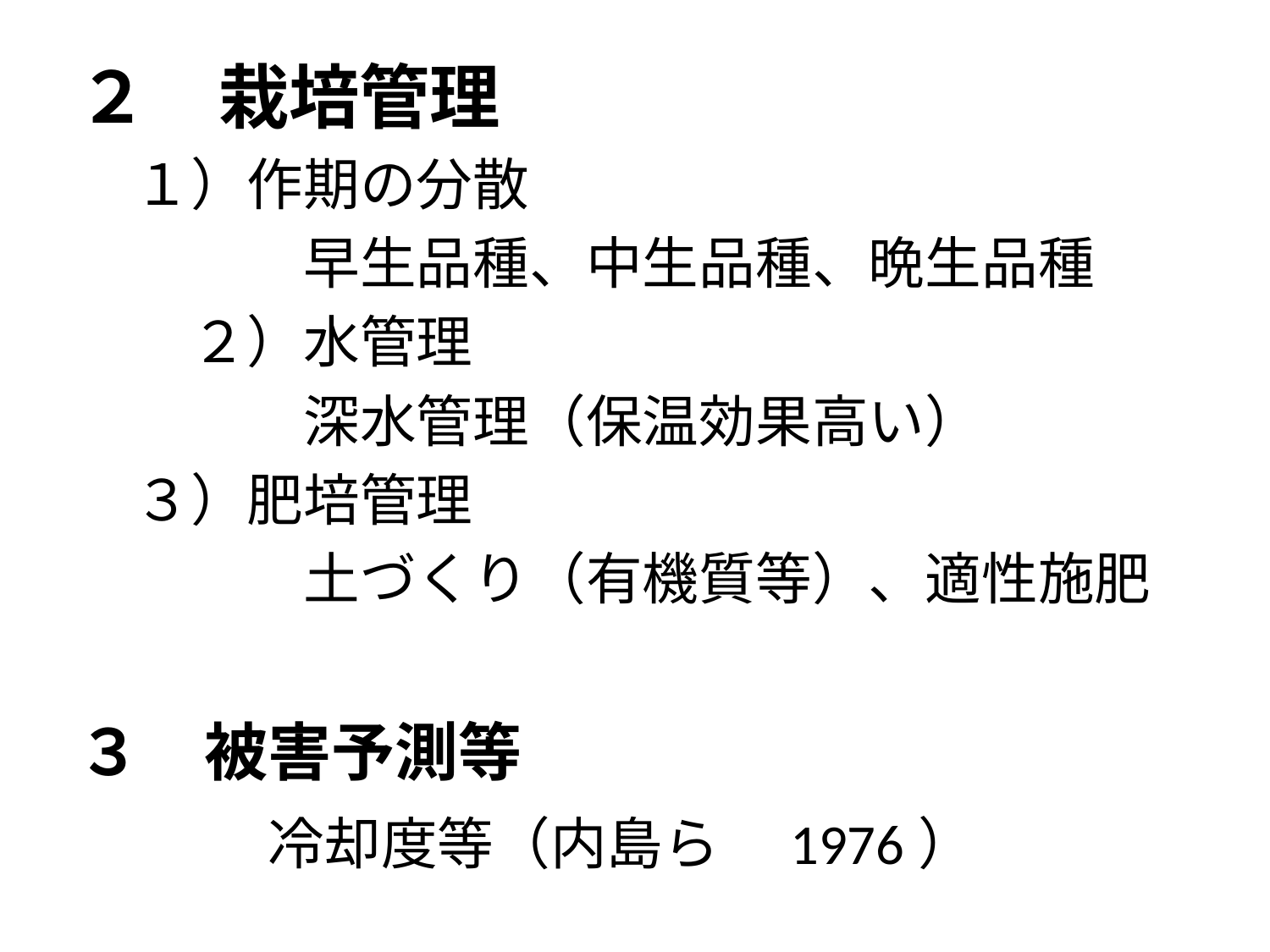

２　栽培管理
　１）作期の分散
　　　　早生品種、中生品種、晩生品種
　　２）水管理
　　　　深水管理（保温効果高い）
　３）肥培管理
　　　　土づくり（有機質等）、適性施肥

３　被害予測等
　　　冷却度等（内島ら　1976）